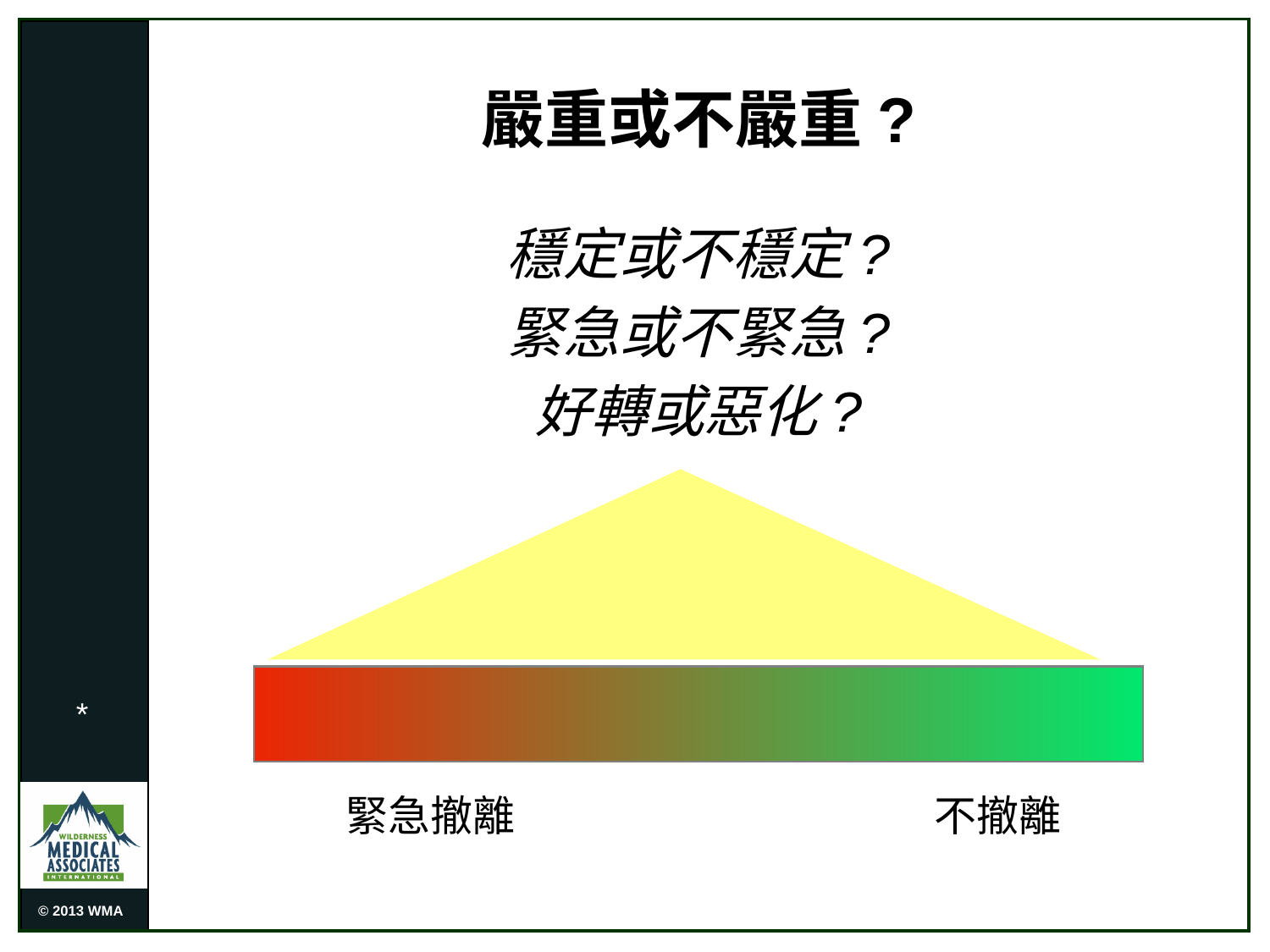

# 嚴重或不嚴重?
穩定或不穩定?
緊急或不緊急?
好轉或惡化?

*
緊急撤離                                            不撤離